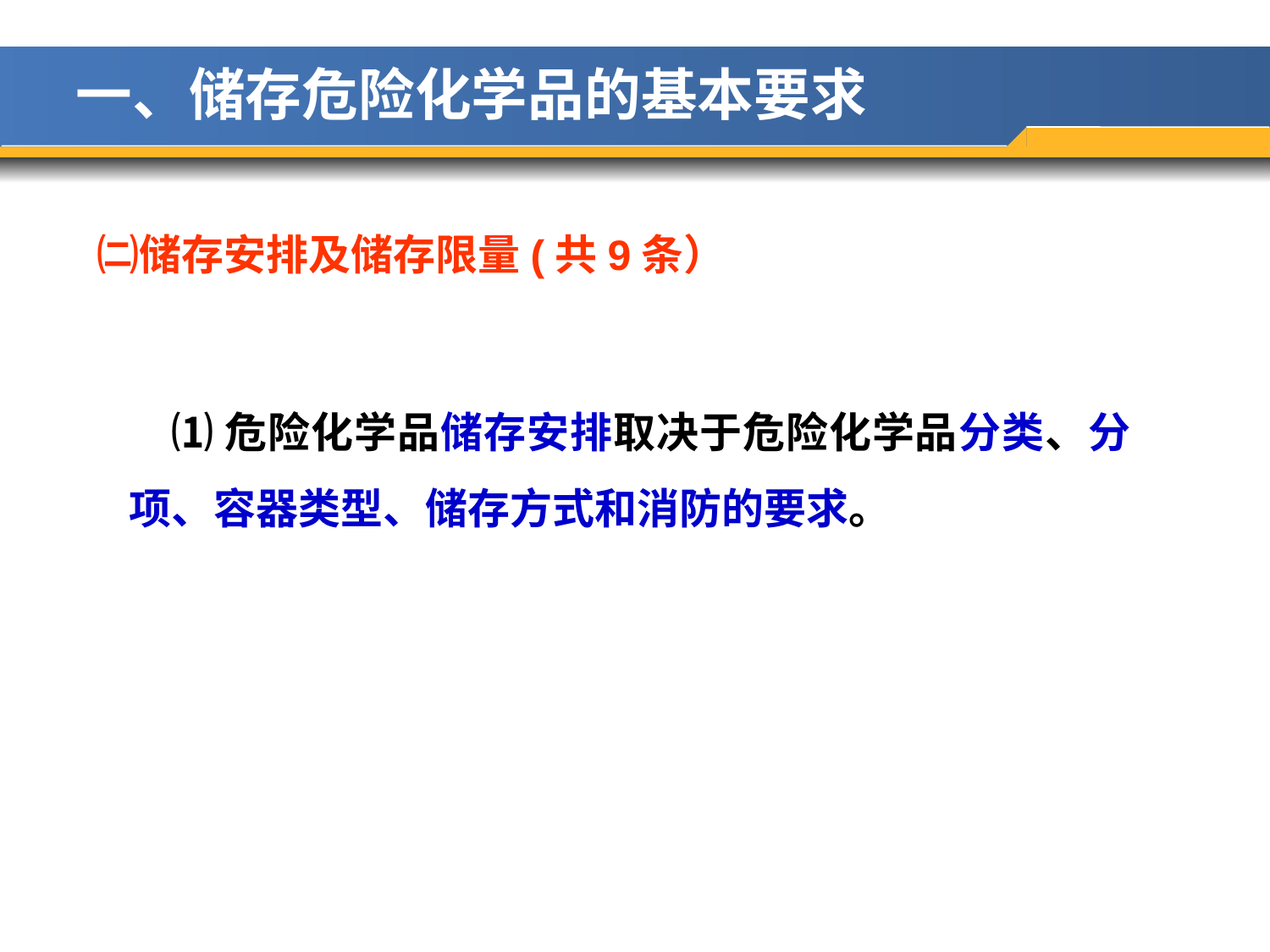

一、储存危险化学品的基本要求

㈡储存安排及储存限量(共9条）
    ⑴危险化学品储存安排取决于危险化学品分类、分项、容器类型、储存方式和消防的要求。